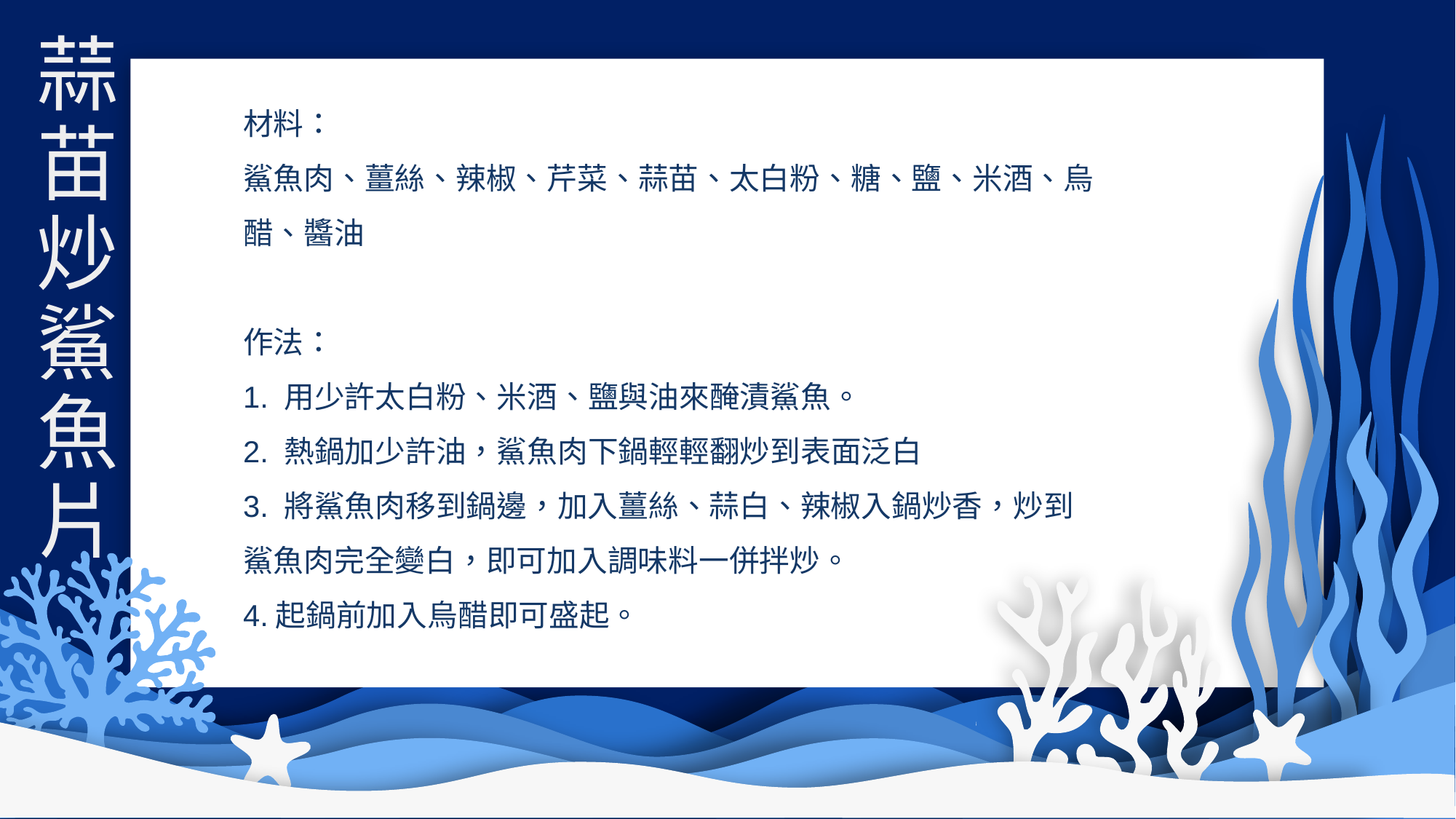

蒜
苗
炒
鯊
魚
片
材料：
鯊魚肉、薑絲、辣椒、芹菜、蒜苗、太白粉、糖、鹽、米酒、烏醋、醬油

作法：
1. 用少許太白粉、米酒、鹽與油來醃漬鯊魚。
2. 熱鍋加少許油，鯊魚肉下鍋輕輕翻炒到表面泛白
3. 將鯊魚肉移到鍋邊，加入薑絲、蒜白、辣椒入鍋炒香，炒到鯊魚肉完全變白，即可加入調味料一併拌炒。
4.起鍋前加入烏醋即可盛起。